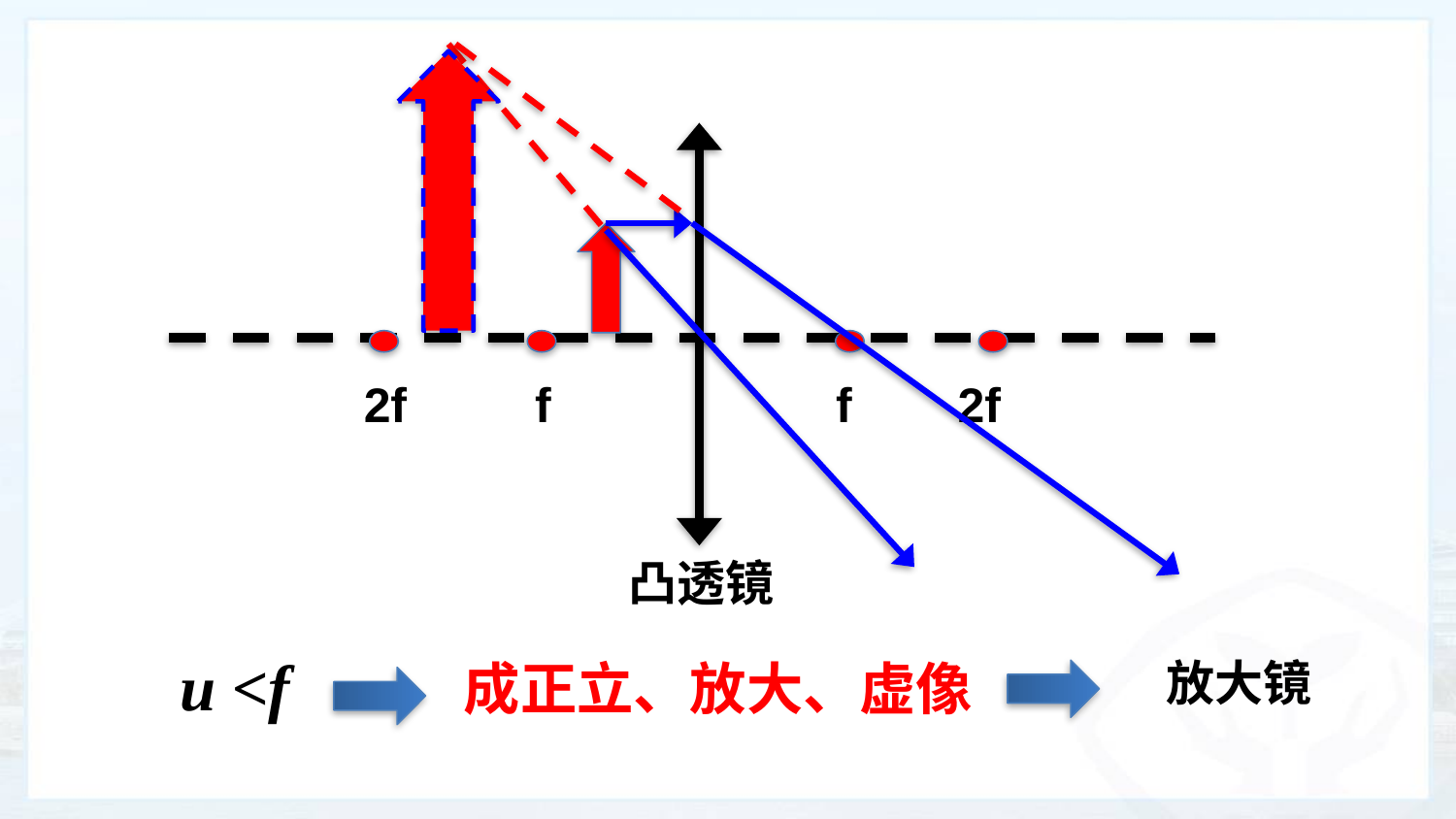

2f
f
f
2f
凸透镜
u <f

成正立、放大、虚像
放大镜